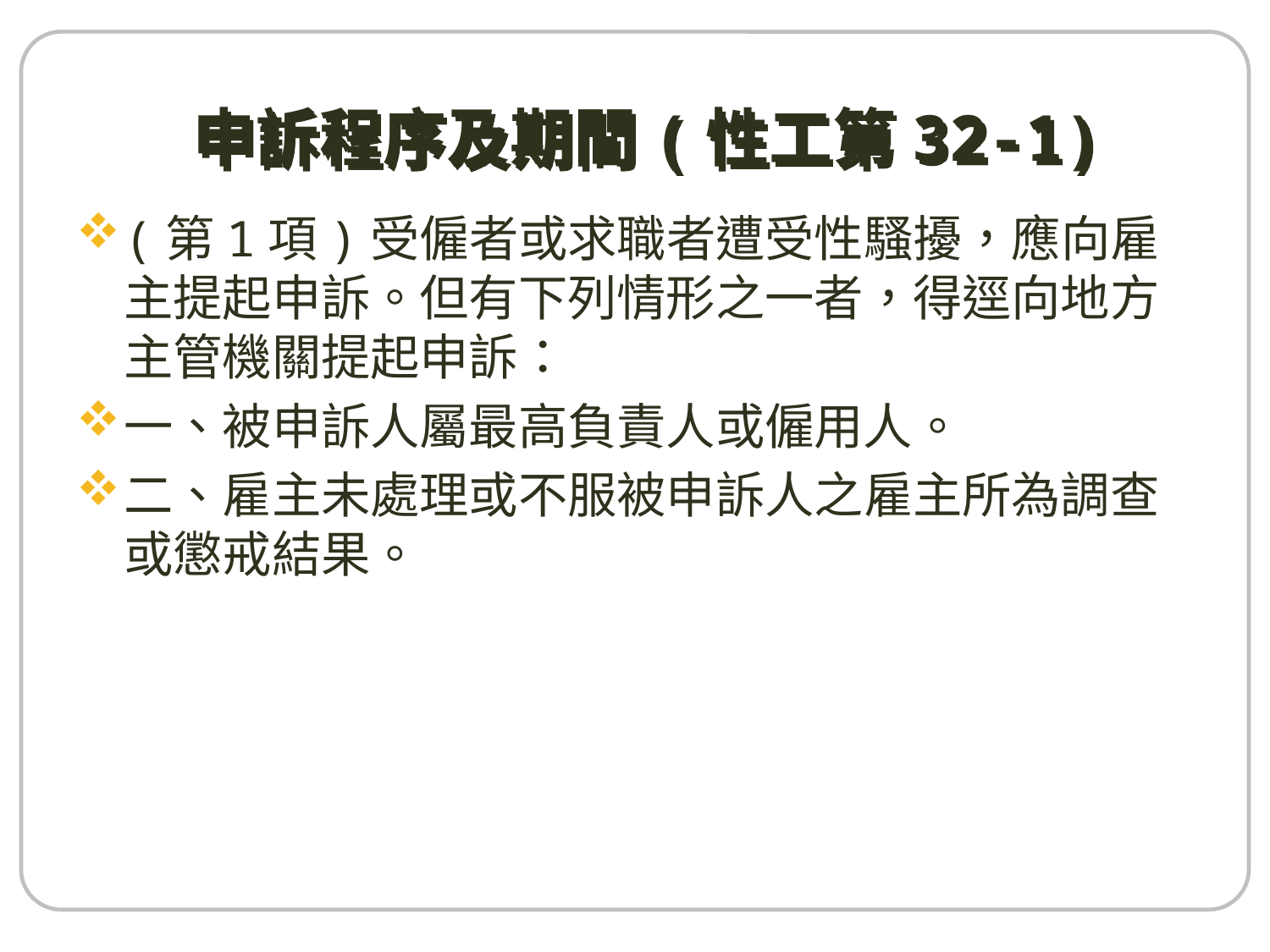

# 申訴程序及期間(性工第32-1)
(第1項)受僱者或求職者遭受性騷擾，應向雇主提起申訴。但有下列情形之一者，得逕向地方主管機關提起申訴：
一、被申訴人屬最高負責人或僱用人。
二、雇主未處理或不服被申訴人之雇主所為調查或懲戒結果。